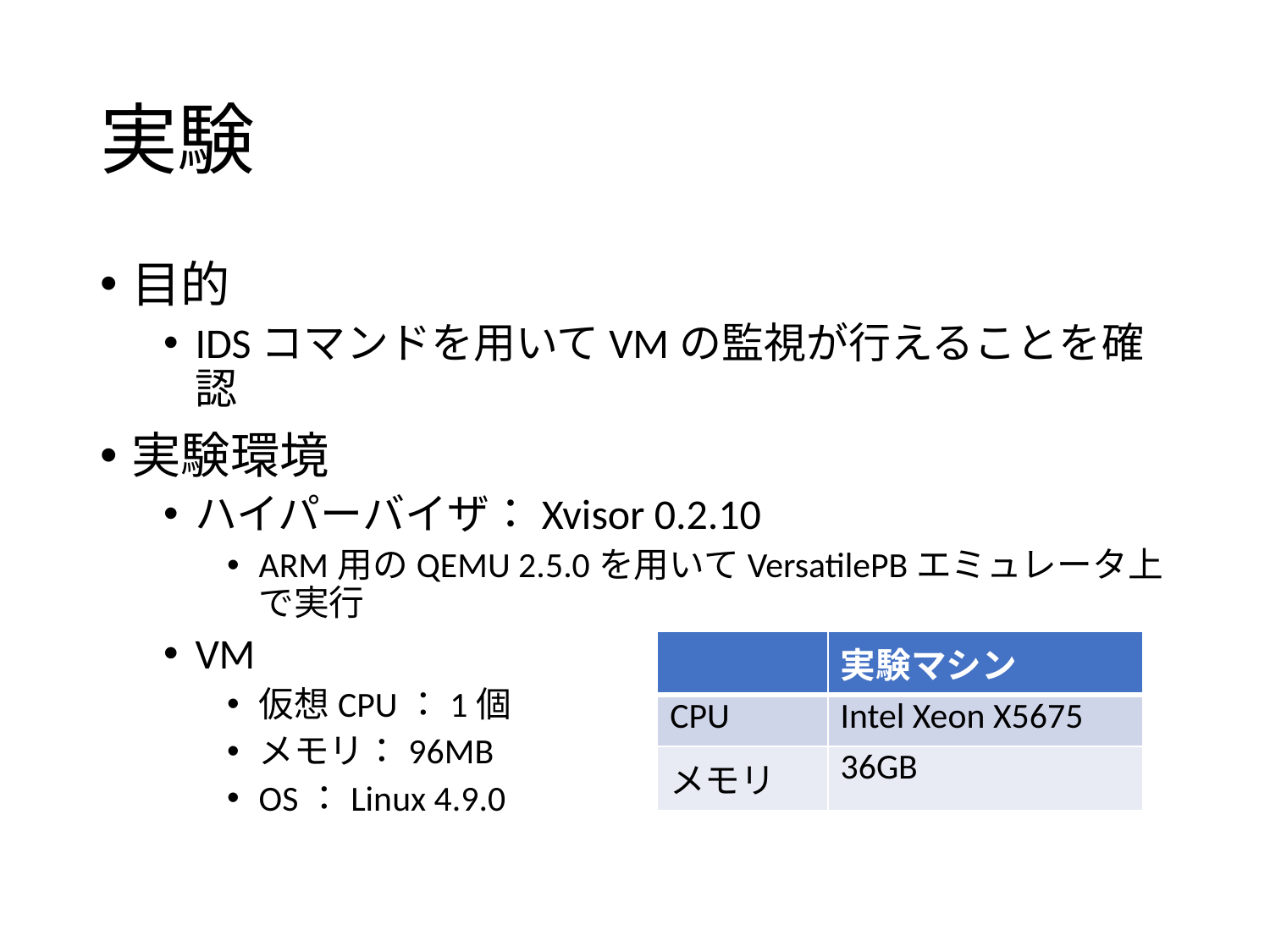

# 実験
目的
IDSコマンドを用いてVMの監視が行えることを確認
実験環境
ハイパーバイザ：Xvisor 0.2.10
ARM用のQEMU 2.5.0を用いてVersatilePBエミュレータ上で実行
VM
仮想CPU：1個
メモリ：96MB
OS：Linux 4.9.0
|  | 実験マシン |
| --- | --- |
| CPU | Intel Xeon X5675 |
| メモリ | 36GB |